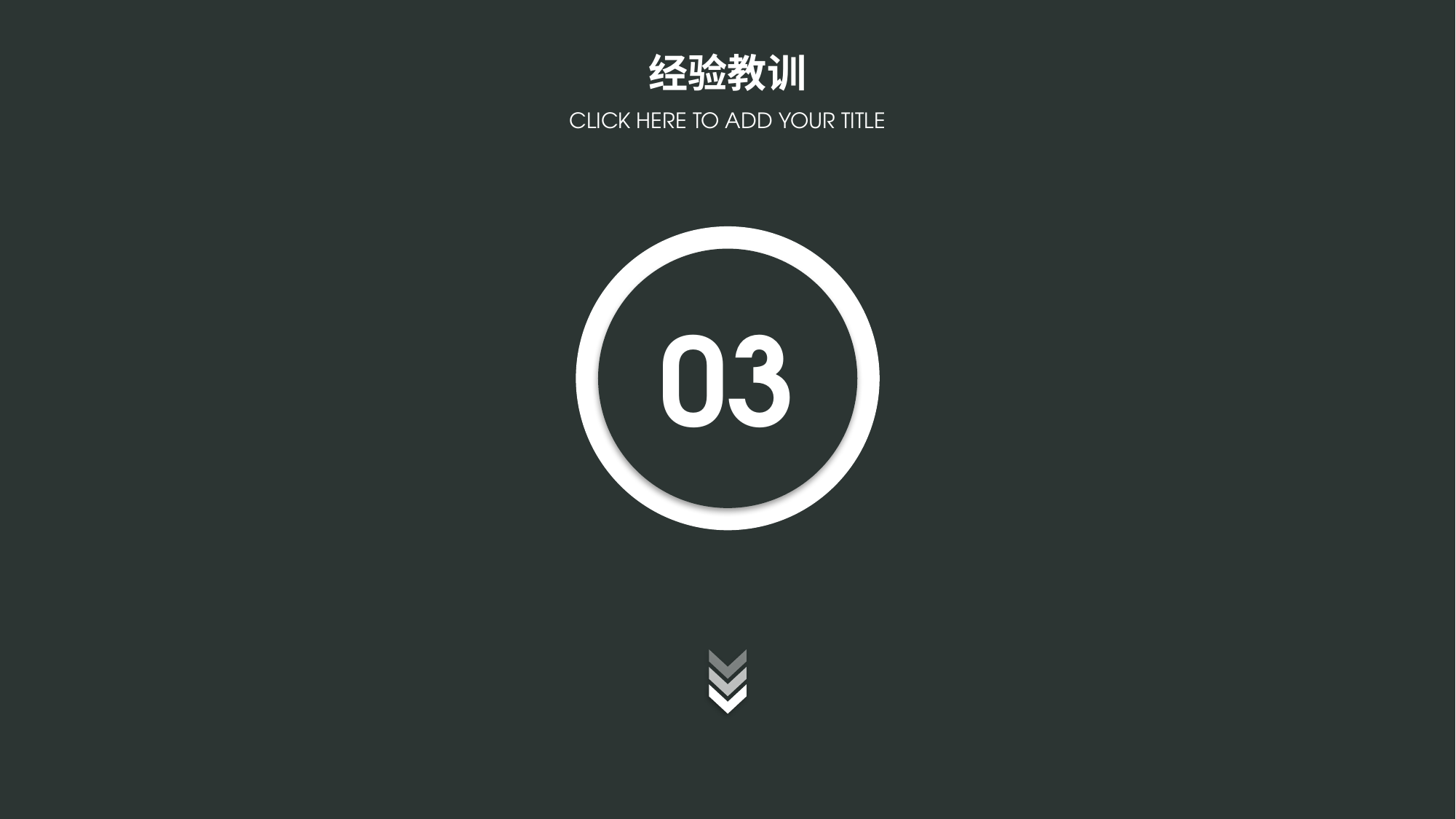

经验教训
CLICK HERE TO ADD YOUR TITLE
03